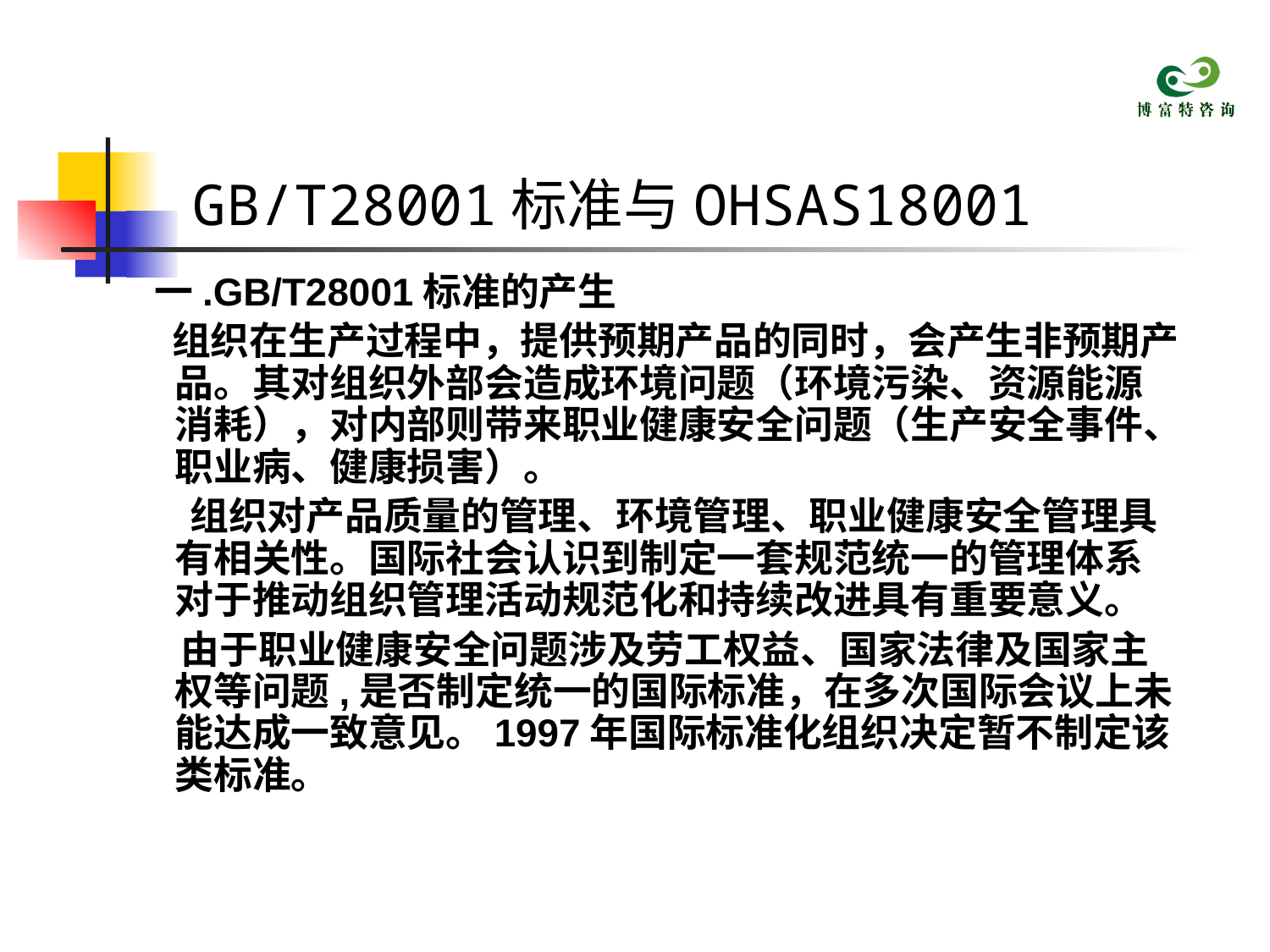

# GB/T28001标准与OHSAS18001
  一.GB/T28001标准的产生
    组织在生产过程中，提供预期产品的同时，会产生非预期产品。其对组织外部会造成环境问题（环境污染、资源能源消耗），对内部则带来职业健康安全问题（生产安全事件、职业病、健康损害）。
      组织对产品质量的管理、环境管理、职业健康安全管理具有相关性。国际社会认识到制定一套规范统一的管理体系对于推动组织管理活动规范化和持续改进具有重要意义。
     由于职业健康安全问题涉及劳工权益、国家法律及国家主权等问题,是否制定统一的国际标准，在多次国际会议上未能达成一致意见。1997年国际标准化组织决定暂不制定该类标准。
4